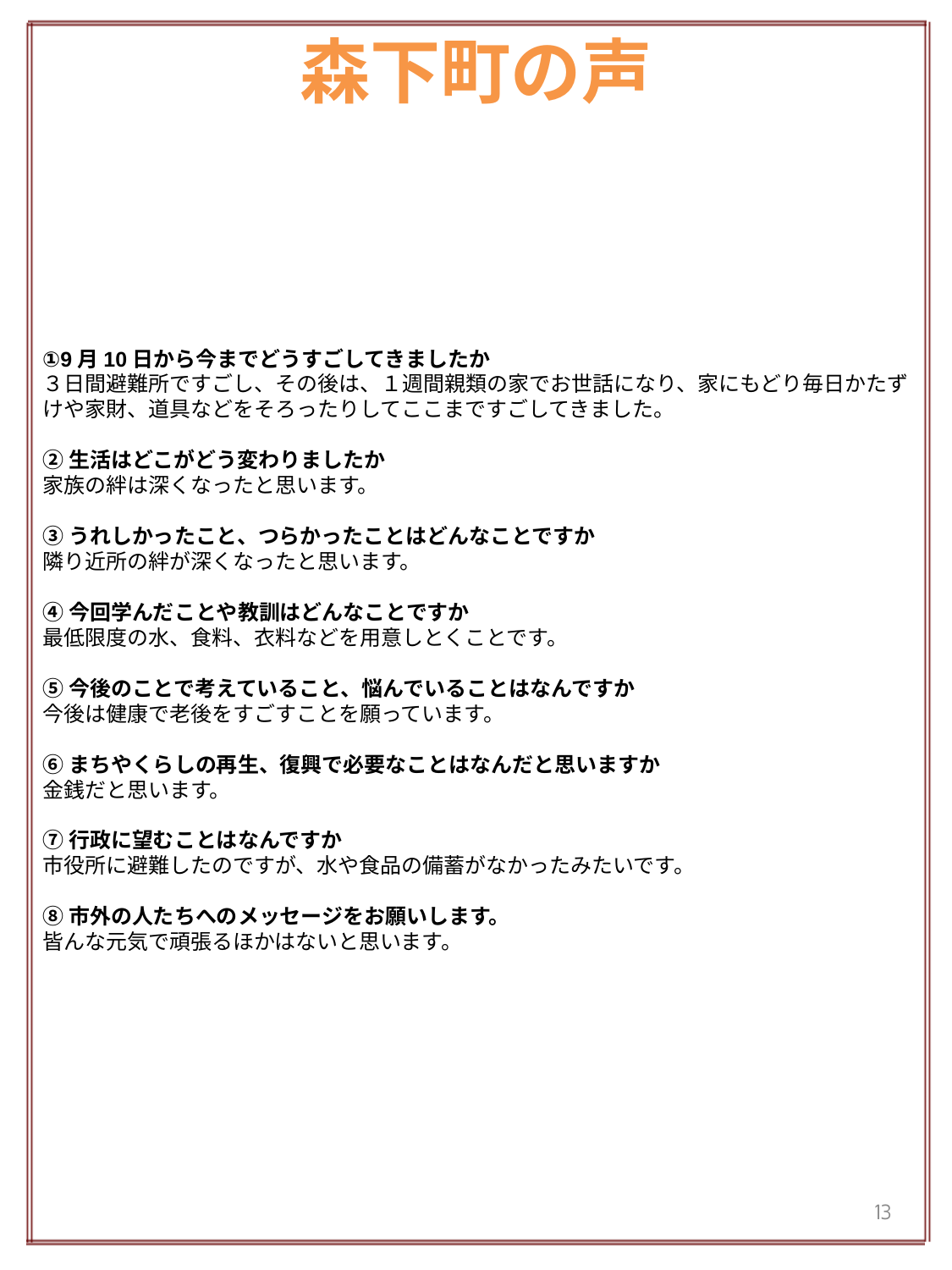

# 森下町の声
①9月10日から今までどうすごしてきましたか
３日間避難所ですごし、その後は、１週間親類の家でお世話になり、家にもどり毎日かたずけや家財、道具などをそろったりしてここまですごしてきました。

②生活はどこがどう変わりましたか
家族の絆は深くなったと思います。

③うれしかったこと、つらかったことはどんなことですか
隣り近所の絆が深くなったと思います。

④今回学んだことや教訓はどんなことですか
最低限度の水、食料、衣料などを用意しとくことです。

⑤今後のことで考えていること、悩んでいることはなんですか
今後は健康で老後をすごすことを願っています。

⑥まちやくらしの再生、復興で必要なことはなんだと思いますか
金銭だと思います。

⑦行政に望むことはなんですか
市役所に避難したのですが、水や食品の備蓄がなかったみたいです。

⑧市外の人たちへのメッセージをお願いします。
皆んな元気で頑張るほかはないと思います。
13